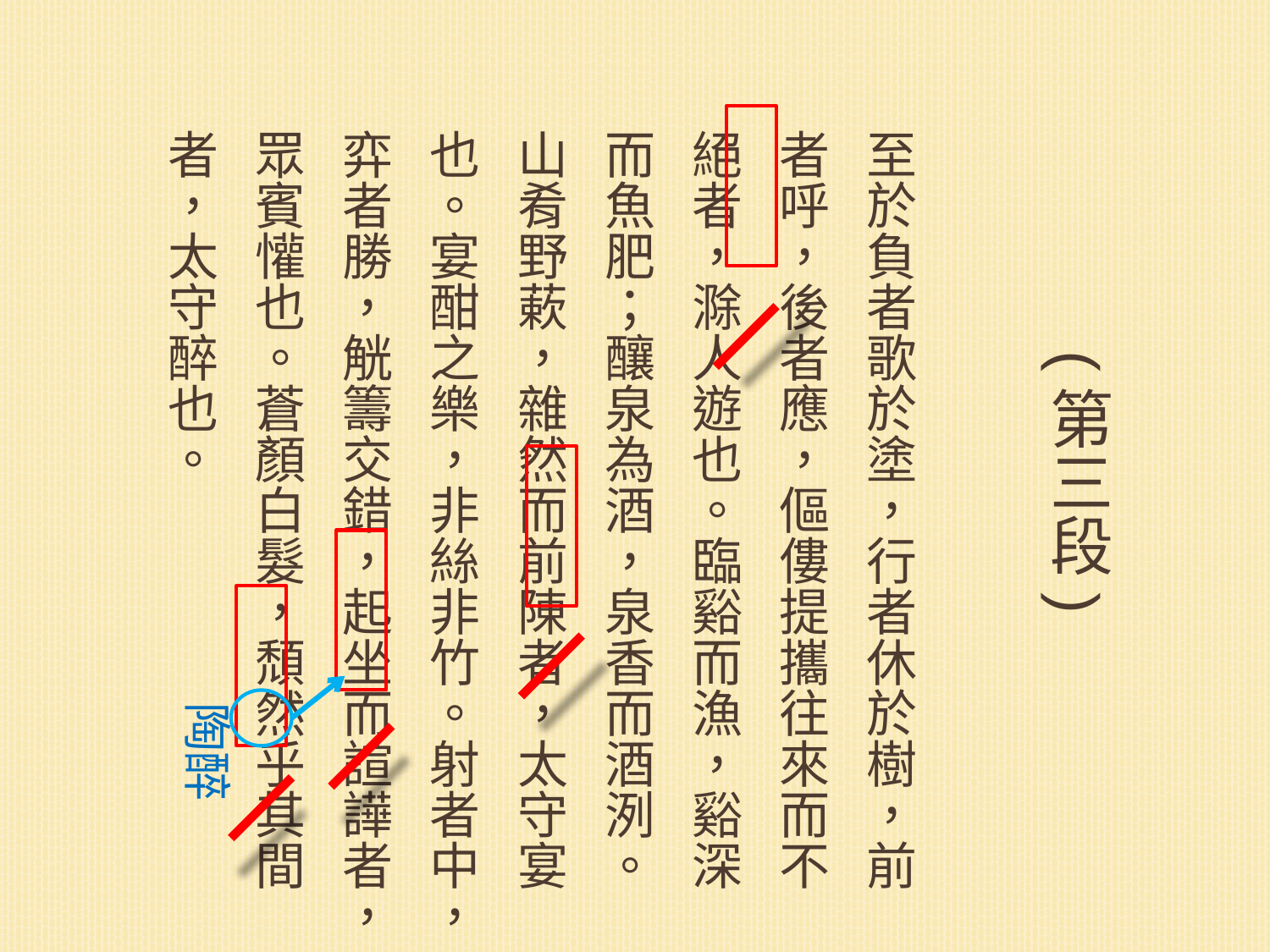

至於負者歌於塗，行者休於樹，前者呼，後者應，傴僂提攜往來而不絕者，滁人遊也。臨谿而漁，谿深而魚肥；釀泉為酒，泉香而酒洌。山肴野蔌，雜然而前陳者，太守宴也。宴酣之樂，非絲非竹。射者中，弈者勝，觥籌交錯，起坐而諠譁者，眾賓懽也。蒼顏白髮，頹然乎其間者，太守醉也。
# (第三段)

陶醉